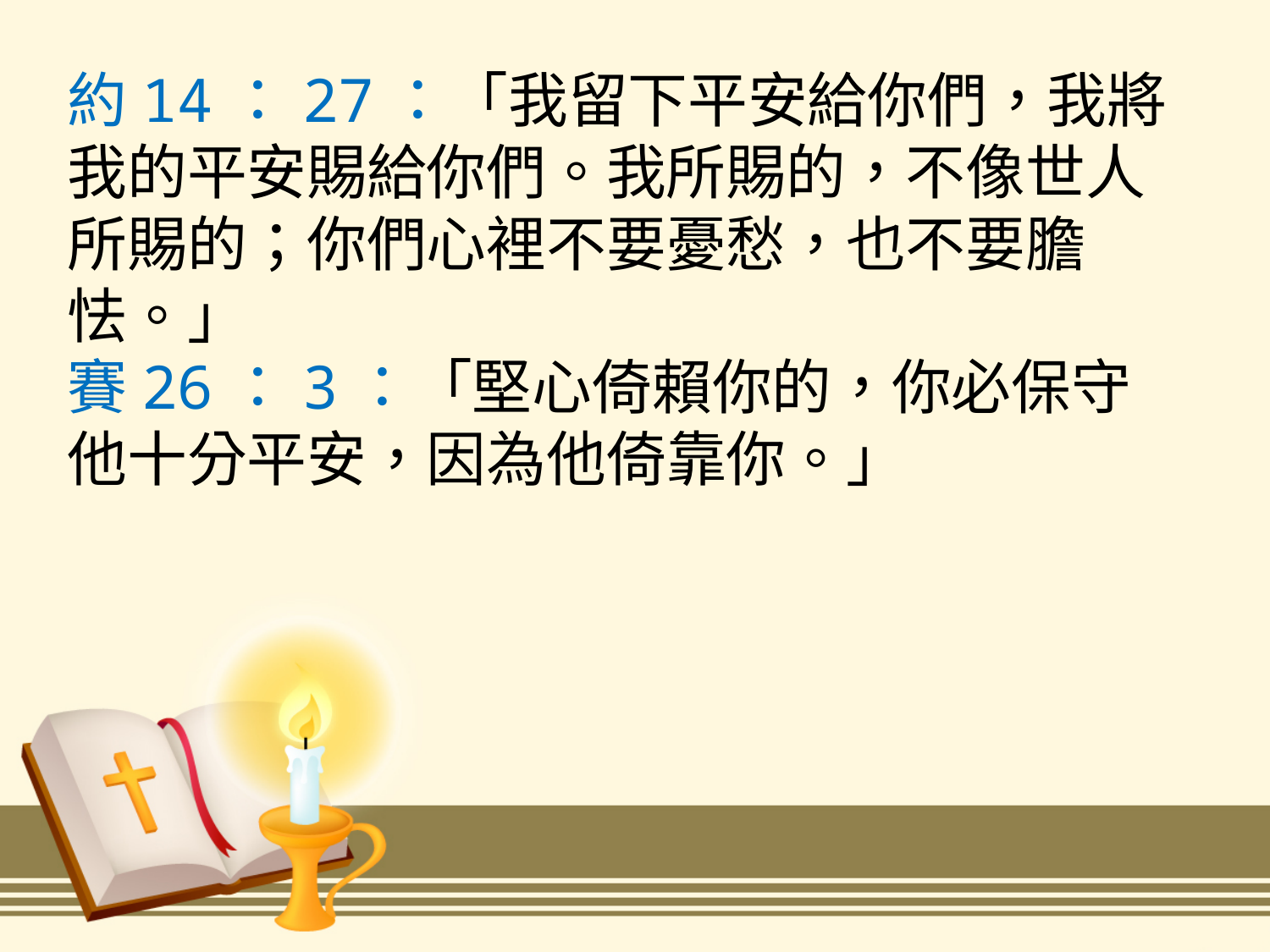

約14：27：「我留下平安給你們，我將我的平安賜給你們。我所賜的，不像世人所賜的；你們心裡不要憂愁，也不要膽怯。」
賽26：3：「堅心倚賴你的，你必保守他十分平安，因為他倚靠你。」